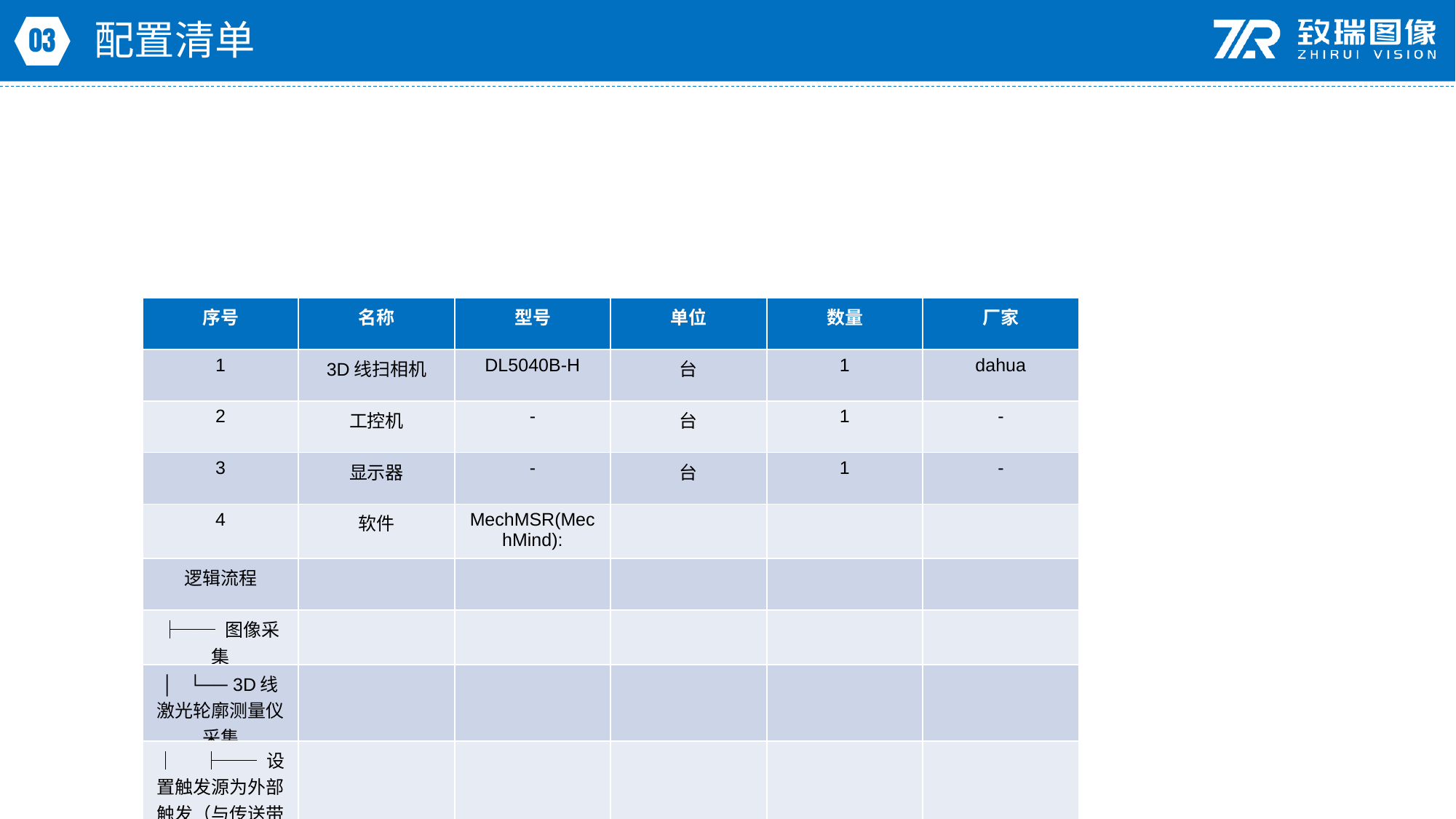

配置清单
03
| 序号 | 名称 | 型号 | 单位 | 数量 | 厂家 |
| --- | --- | --- | --- | --- | --- |
| 1 | 3D线扫相机 | DL5040B-H | 台 | 1 | dahua |
| 2 | 工控机 | - | 台 | 1 | - |
| 3 | 显示器 | - | 台 | 1 | - |
| 4 | 软件 | MechMSR(MechMind): |  |  |  |
| 逻辑流程 |  |  |  |  |  |
| ├── 图像采集 |  |  |  |  |  |
| │ └── 3D线激光轮廓测量仪采集 |  |  |  |  |  |
| │ ├── 设置触发源为外部触发（与传送带同步） |  |  |  |  |  |
| │ ├── 配置扫描行数为100行（确保0.2mm精度） |  |  |  |  |  |
| │ ├── Y轴分辨率设为0.2mm（满足精度要求） |  |  |  |  |  |
| │ └── 启用虚拟模式（调试阶段使用本地数据） |  |  |  |  |  |
| ├── 预处理 |  |  |  |  |  |
| │ ├── 数据对齐 |  |  |  |  |  |
| │ │ ├── 使用2D匹配模板编辑器制作喷码区域特征模板 |  |  |  |  |  |
| │ │ ├── 设置角度范围±5°（适应传送带轻微偏移） |  |  |  |  |  |
| │ │ └── 特征区域限定为喷码所在位置（20×20mm范围） |  |  |  |  |  |
| │ ├── 表面预处理 |  |  |  |  |  |
| │ │ ├── 滤波器类型选择中值滤波（去除随机噪点） |  |  |  |  |  |
| │ │ ├── X/Y方向滤波窗口大小设为3px（平衡速度与精度） |  |  |  |  |  |
| │ │ └── 保留未过滤数据（保留完整表面信息） |  |  |  |  |  |
| │ └── 裁剪特征区域 |  |  |  |  |  |
| │ └── 输出喷码区域表面数据（20×20mm） |  |  |  |  |  |
| ├── 喷码完整性检测 |  |  |  |  |  |
| │ ├── 深度学习模型包推理 |  |  |  |  |  |
| │ │ ├── 导入预训练的文本检测模型包（支持彩色背景） |  |  |  |  |  |
| │ │ ├── 硬件类型设为GPU（优化）（提升处理速度） |  |  |  |  |  |
| │ │ ├── 运行模式设为性能模式（并行推理） |  |  |  |  |  |
| │ │ └── 设置置信度阈值为0.8（过滤低概率误检） |  |  |  |  |  |
| │ └── Blob分析 |  |  |  |  |  |
| │ ├── 使用强度图（适应彩色包装袋） |  |  |  |  |  |
| │ ├── 高度阈值设为0.1mm（检测喷码凹凸缺陷） |  |  |  |  |  |
| │ ├── 面积阈值设为50-500像素（过滤非喷码区域） |  |  |  |  |  |
| │ └── 启用最小Blob间距（避免粘连误判） |  |  |  |  |  |
| ├── 结果处理 |  |  |  |  |  |
| │ ├── 质量判定 |  |  |  |  |  |
| │ │ ├── 关联喷码区域检测结果（OK/NG） |  |  |  |  |  |
| │ │ └── 设置判定规则 | 套 | 1 | MechMSR(MechMind): |  |  |
| 逻辑流程 |  |  |  |  |  |
| ├── 图像采集 |  |  |  |  |  |
| │ └── 3D线激光轮廓测量仪采集 |  |  |  |  |  |
| │ ├── 设置触发源为外部触发（与传送带同步） |  |  |  |  |  |
| │ ├── 配置扫描行数为100行（确保0.2mm精度） |  |  |  |  |  |
| │ ├── Y轴分辨率设为0.2mm（满足精度要求） |  |  |  |  |  |
| │ └── 启用虚拟模式（调试阶段使用本地数据） |  |  |  |  |  |
| ├── 预处理 |  |  |  |  |  |
| │ ├── 数据对齐 |  |  |  |  |  |
| │ │ ├── 使用2D匹配模板编辑器制作喷码区域特征模板 |  |  |  |  |  |
| │ │ ├── 设置角度范围±5°（适应传送带轻微偏移） |  |  |  |  |  |
| │ │ └── 特征区域限定为喷码所在位置（20×20mm范围） |  |  |  |  |  |
| │ ├── 表面预处理 |  |  |  |  |  |
| │ │ ├── 滤波器类型选择中值滤波（去除随机噪点） |  |  |  |  |  |
| │ │ ├── X/Y方向滤波窗口大小设为3px（平衡速度与精度） |  |  |  |  |  |
| │ │ └── 保留未过滤数据（保留完整表面信息） |  |  |  |  |  |
| │ └── 裁剪特征区域 |  |  |  |  |  |
| │ └── 输出喷码区域表面数据（20×20mm） |  |  |  |  |  |
| ├── 喷码完整性检测 |  |  |  |  |  |
| │ ├── 深度学习模型包推理 |  |  |  |  |  |
| │ │ ├── 导入预训练的文本检测模型包（支持彩色背景） |  |  |  |  |  |
| │ │ ├── 硬件类型设为GPU（优化）（提升处理速度） |  |  |  |  |  |
| │ │ ├── 运行模式设为性能模式（并行推理） |  |  |  |  |  |
| │ │ └── 设置置信度阈值为0.8（过滤低概率误检） |  |  |  |  |  |
| │ └── Blob分析 |  |  |  |  |  |
| │ ├── 使用强度图（适应彩色包装袋） |  |  |  |  |  |
| │ ├── 高度阈值设为0.1mm（检测喷码凹凸缺陷） |  |  |  |  |  |
| │ ├── 面积阈值设为50-500像素（过滤非喷码区域） |  |  |  |  |  |
| │ └── 启用最小Blob间距（避免粘连误判） |  |  |  |  |  |
| ├── 结果处理 |  |  |  |  |  |
| │ ├── 质量判定 |  |  |  |  |  |
| │ │ ├── 关联喷码区域检测结果（OK/NG） |  |  |  |  |  |
| │ │ └── 设置判定规则 |  |  |  |  |  |